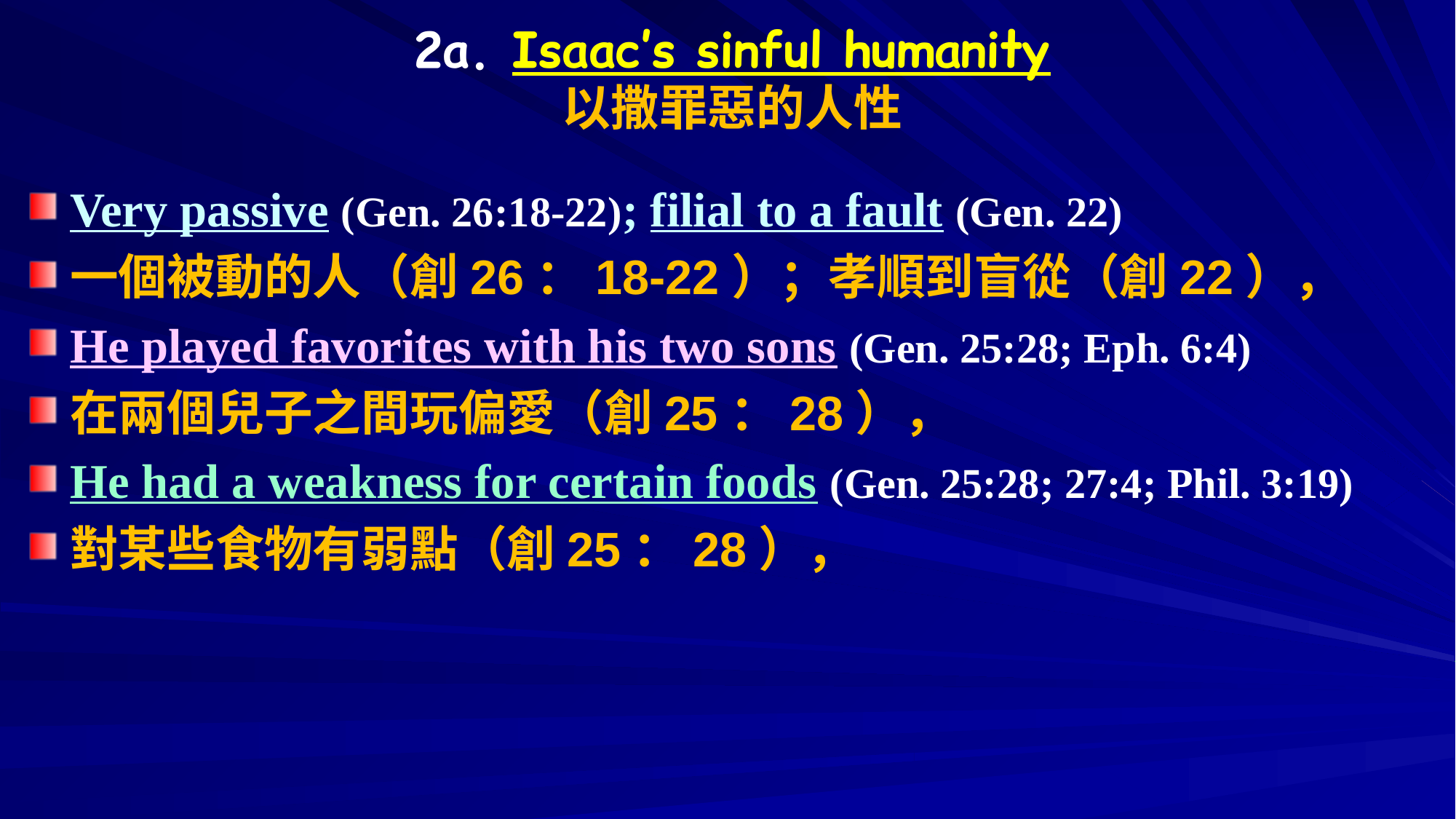

# 2a. Isaac’s sinful humanity 以撒罪惡的人性
Very passive (Gen. 26:18-22); filial to a fault (Gen. 22)
一個被動的人（創26：18-22）；孝順到盲從（創22），
He played favorites with his two sons (Gen. 25:28; Eph. 6:4)
在兩個兒子之間玩偏愛（創25：28），
He had a weakness for certain foods (Gen. 25:28; 27:4; Phil. 3:19)
對某些食物有弱點（創25：28），